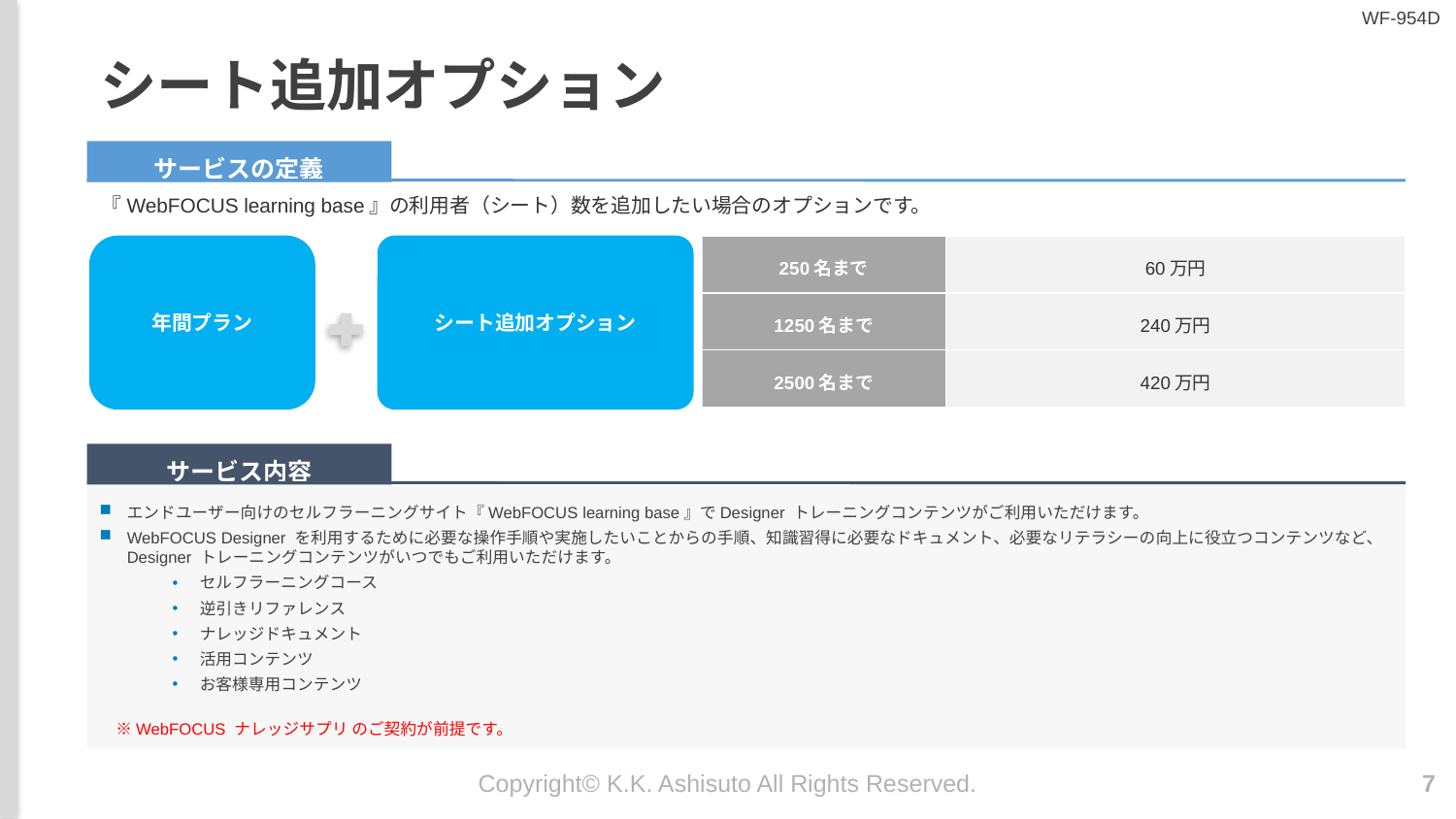

# シート追加オプション
サービスの定義

『WebFOCUS learning base』の利用者（シート）数を追加したい場合のオプションです。
| 250名まで | 60万円 |
| --- | --- |
| 1250名まで | 240万円 |
| 2500名まで | 420万円 |
年間プラン
シート追加オプション

サービス内容

エンドユーザー向けのセルフラーニングサイト『WebFOCUS learning base』でDesigner トレーニングコンテンツがご利用いただけます。
WebFOCUS Designer を利用するために必要な操作手順や実施したいことからの手順、知識習得に必要なドキュメント、必要なリテラシーの向上に役立つコンテンツなど、Designer トレーニングコンテンツがいつでもご利用いただけます。
セルフラーニングコース
逆引きリファレンス
ナレッジドキュメント
活用コンテンツ
お客様専用コンテンツ
　※WebFOCUS ナレッジサプリ のご契約が前提です。
Copyright© K.K. Ashisuto All Rights Reserved.
7